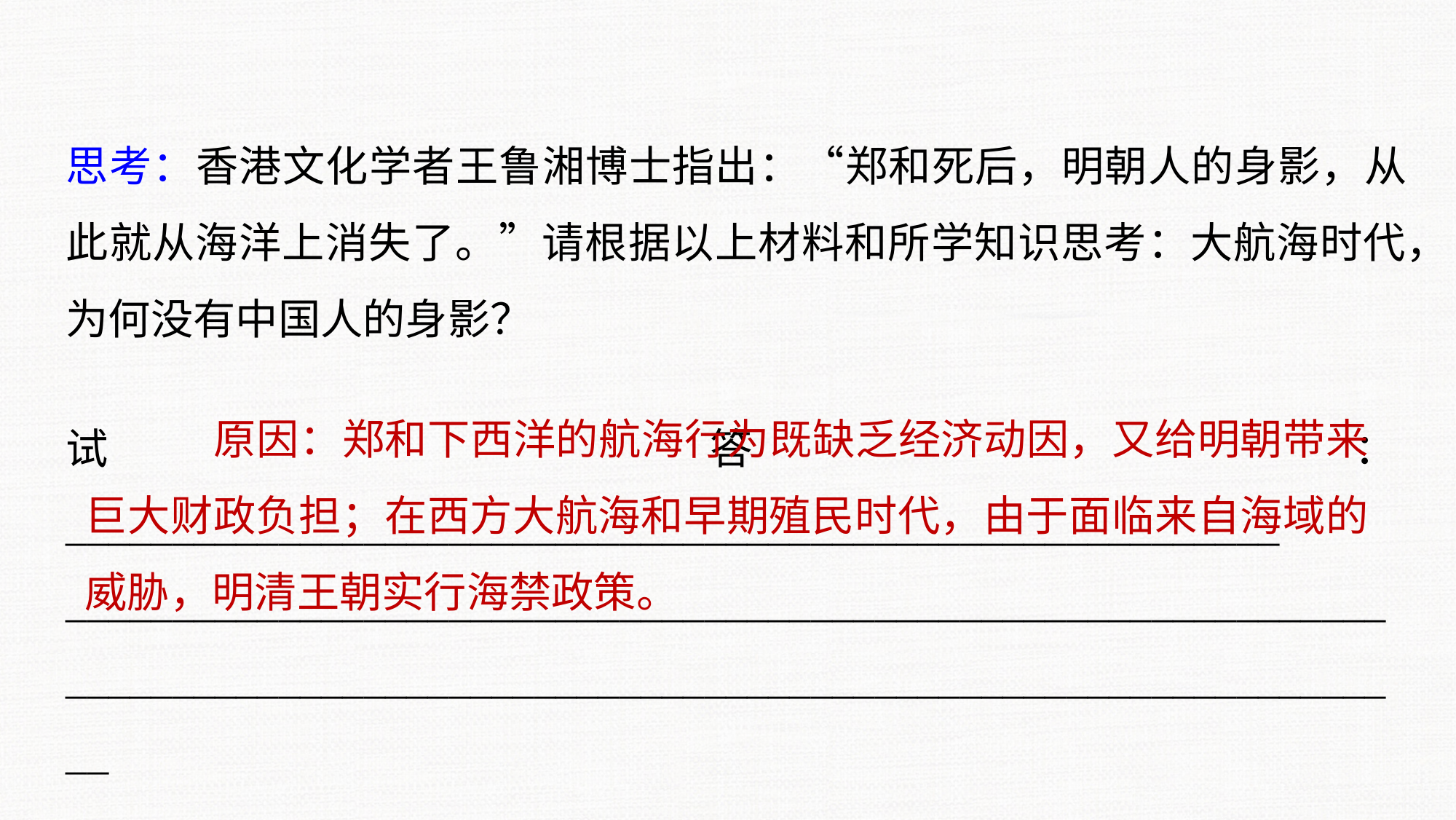

思考：香港文化学者王鲁湘博士指出：“郑和死后，明朝人的身影，从此就从海洋上消失了。”请根据以上材料和所学知识思考：大航海时代，为何没有中国人的身影？
            原因：郑和下西洋的航海行为既缺乏经济动因，又给明朝带来巨大财政负担；在西方大航海和早期殖民时代，由于面临来自海域的威胁，明清王朝实行海禁政策。
试答：_________________________________________________________
______________________________________________________________________________________________________________________________